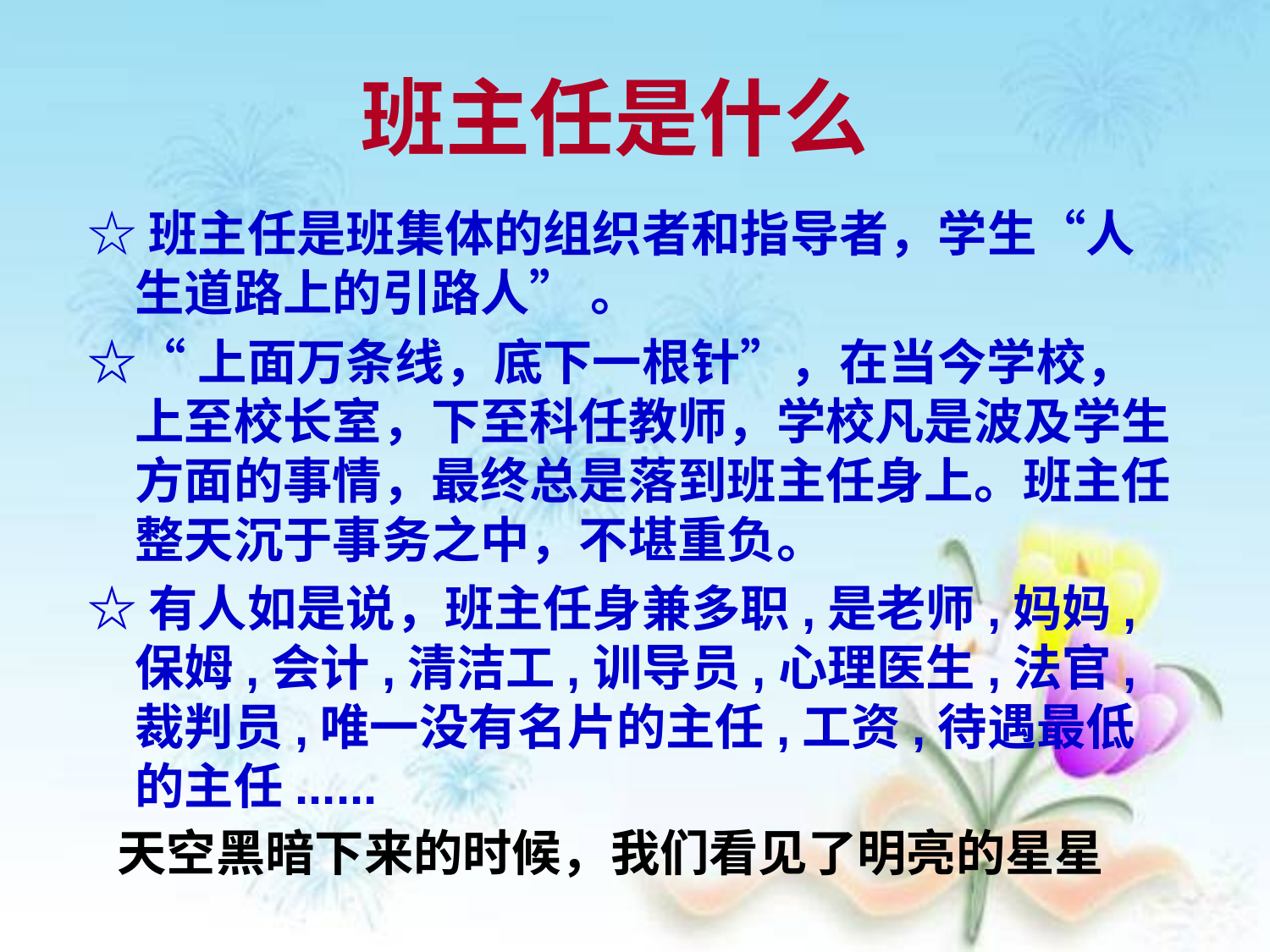

# 班主任是什么
☆班主任是班集体的组织者和指导者，学生“人生道路上的引路人” 。
☆“上面万条线，底下一根针”，在当今学校，上至校长室，下至科任教师，学校凡是波及学生方面的事情，最终总是落到班主任身上。班主任整天沉于事务之中，不堪重负。
☆有人如是说，班主任身兼多职,是老师,妈妈,保姆,会计,清洁工,训导员,心理医生,法官,裁判员,唯一没有名片的主任,工资,待遇最低的主任......
天空黑暗下来的时候，我们看见了明亮的星星